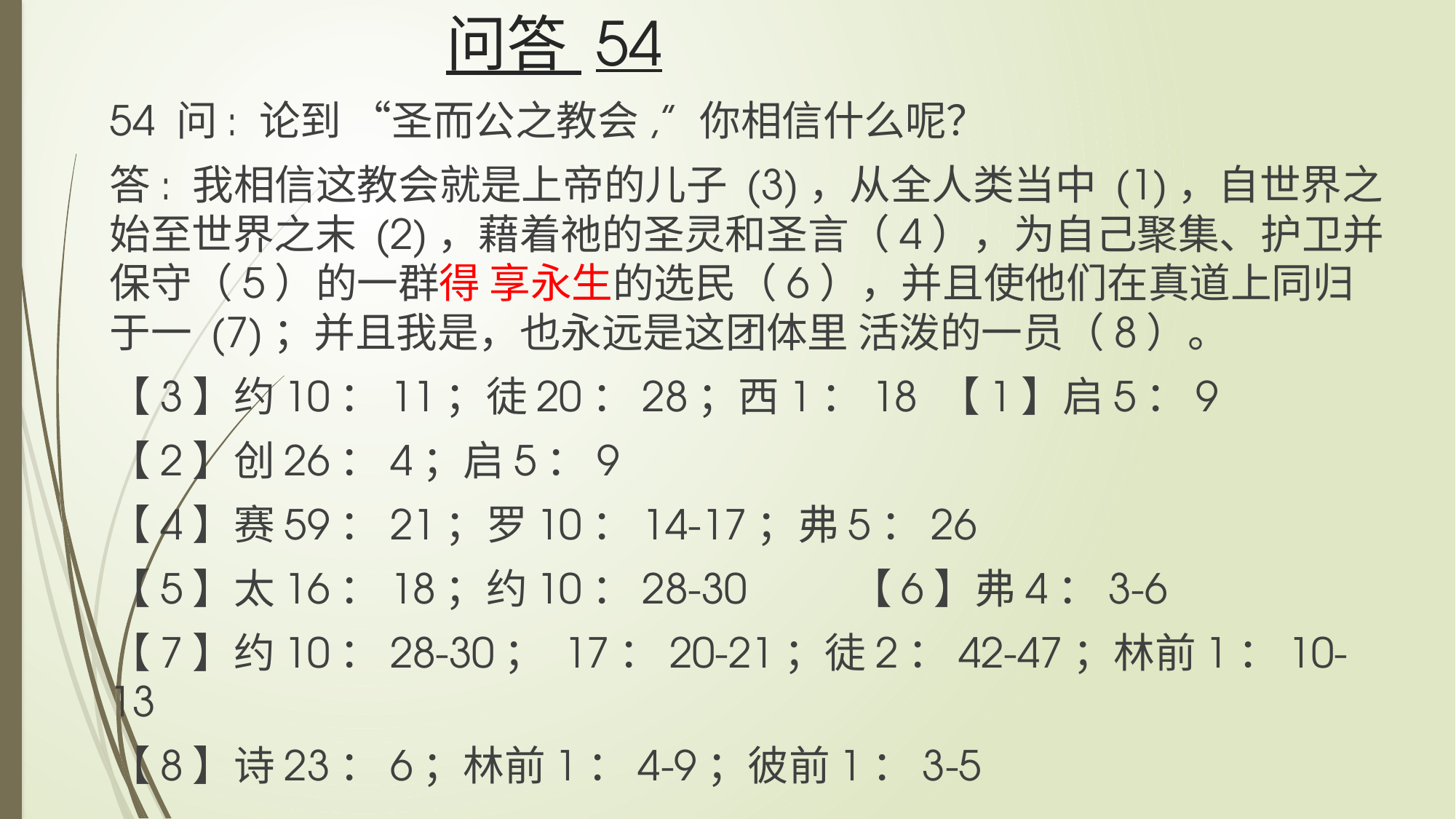

# 问答 54
54 问: 论到 “圣而公之教会,” 你相信什么呢？
答: 我相信这教会就是上帝的儿子 (3)，从全人类当中 (1)，自世界之始至世界之末 (2)，藉着祂的圣灵和圣言（4），为自己聚集、护卫并保守（5）的一群得 享永生的选民（6），并且使他们在真道上同归于一 (7)；并且我是，也永远是这团体里 活泼的一员（8）。
【3】约10：11；徒20：28；西1：18 【1】启5：9
【2】创26：4；启5：9
【4】赛59：21；罗10：14-17；弗5：26
【5】太16：18；约10：28-30 	【6】弗4：3-6
【7】约10：28-30； 17：20-21；徒2：42-47；林前1：10-13
【8】诗23：6；林前1：4-9；彼前1：3-5